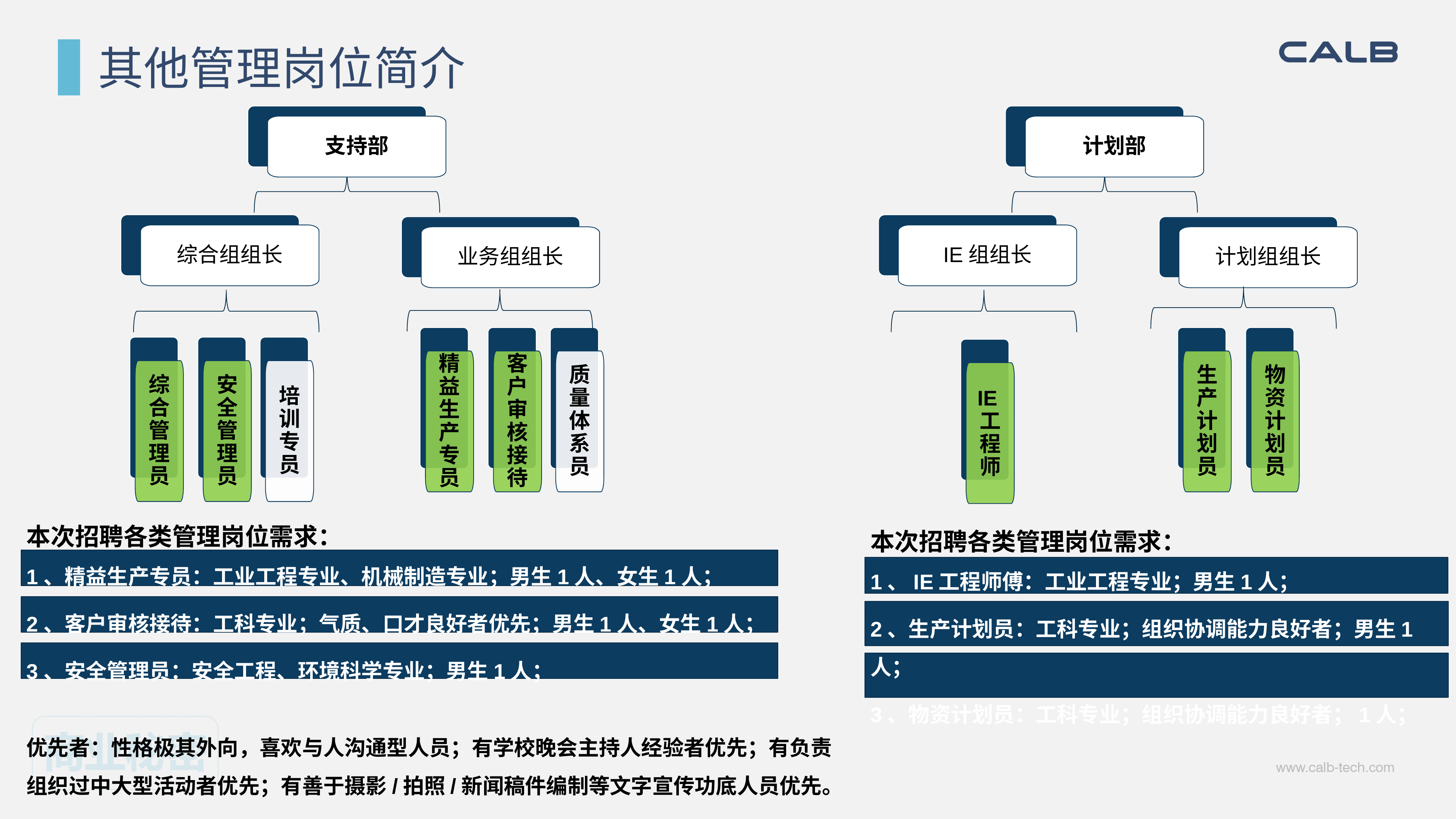

其他管理岗位简介

支持部

综合组组长
业务组组长

客户审核接待

精益生产专员

质量体系员

安全管理员

综合管理员

培训专员

计划部

IE组组长
计划组组长

物资计划员

生产计划员

IE工程师
本次招聘各类管理岗位需求：
1、精益生产专员：工业工程专业、机械制造专业；男生1人、女生1人；
2、客户审核接待：工科专业；气质、口才良好者优先；男生1人、女生1人；
3、安全管理员：安全工程、环境科学专业；男生1人；

优先者：性格极其外向，喜欢与人沟通型人员；有学校晚会主持人经验者优先；有负责组织过中大型活动者优先；有善于摄影/拍照/新闻稿件编制等文字宣传功底人员优先。
本次招聘各类管理岗位需求：
1、IE工程师傅：工业工程专业；男生1人；
2、生产计划员：工科专业；组织协调能力良好者；男生1人；
3、物资计划员：工科专业；组织协调能力良好者；1人；